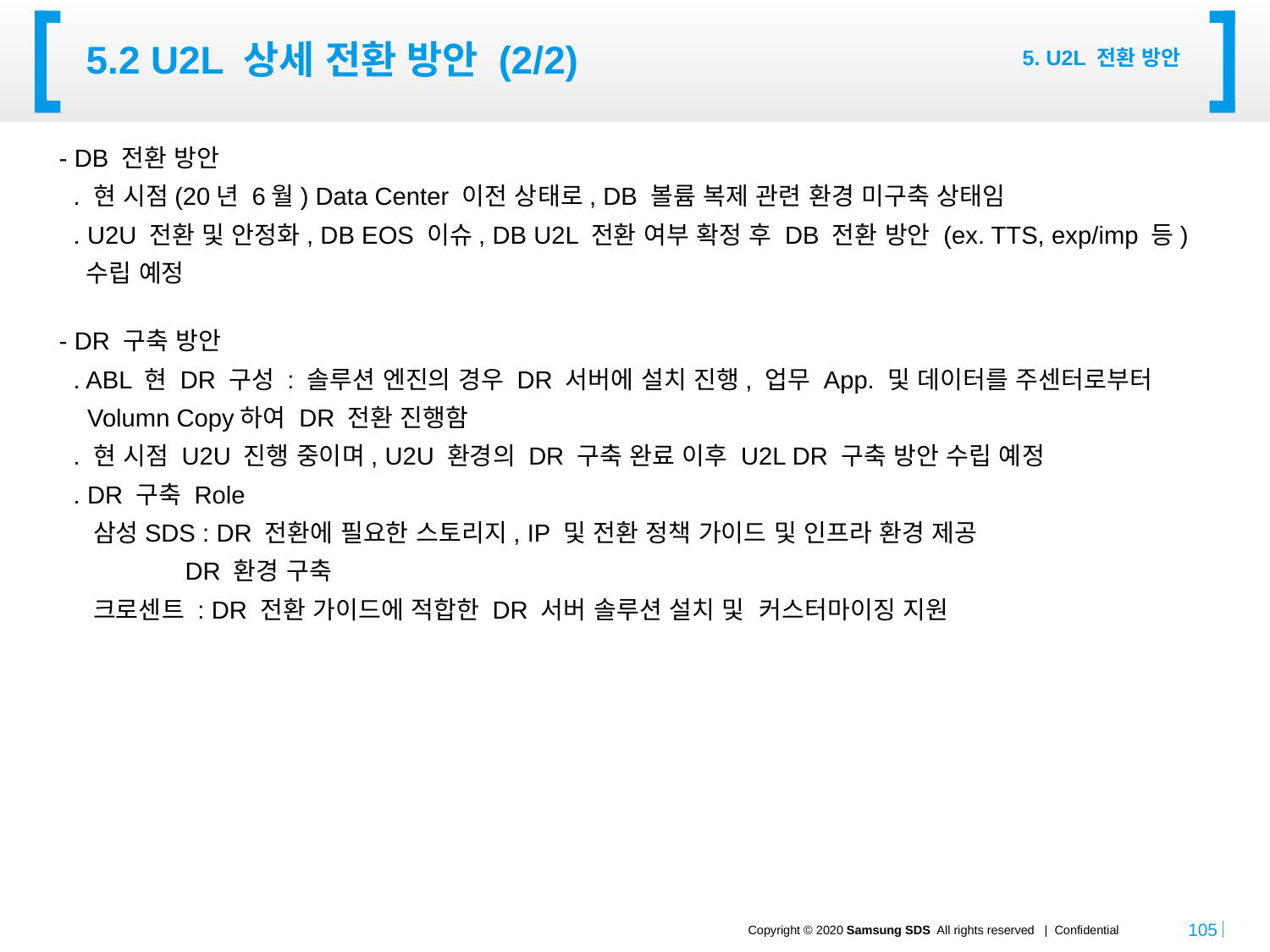

# 5.2 U2L 상세 전환 방안 (2/2)
5. U2L 전환 방안
- DB 전환 방안
  . 현 시점(20년 6월) Data Center 이전 상태로, DB 볼륨 복제 관련 환경 미구축 상태임
  . U2U 전환 및 안정화, DB EOS 이슈, DB U2L 전환 여부 확정 후 DB 전환 방안 (ex. TTS, exp/imp 등)
   수립 예정

- DR 구축 방안
  . ABL 현 DR 구성 : 솔루션 엔진의 경우 DR 서버에 설치 진행, 업무 App. 및 데이터를 주센터로부터
    Volumn Copy하여 DR 전환 진행함
  . 현 시점 U2U 진행 중이며, U2U 환경의 DR 구축 완료 이후 U2L DR 구축 방안 수립 예정
  . DR 구축 Role
    삼성SDS : DR 전환에 필요한 스토리지, IP 및 전환 정책 가이드 및 인프라 환경 제공
                  DR 환경 구축
    크로센트 : DR 전환 가이드에 적합한 DR 서버 솔루션 설치 및  커스터마이징 지원